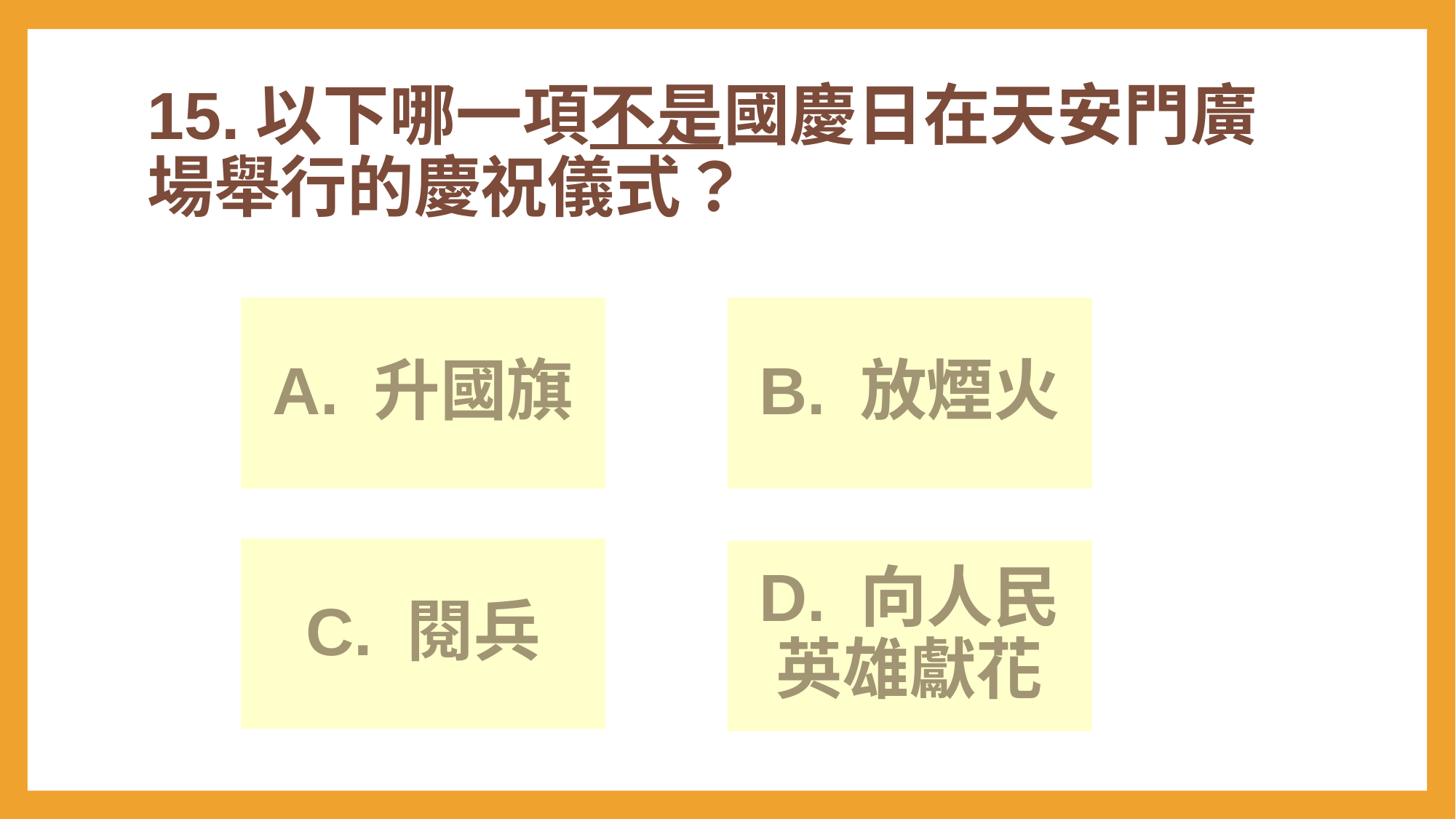

# 15.以下哪一項不是國慶日在天安門廣場舉行的慶祝儀式？
A. 升國旗
B. 放煙火
C. 閱兵
D. 向人民英雄獻花